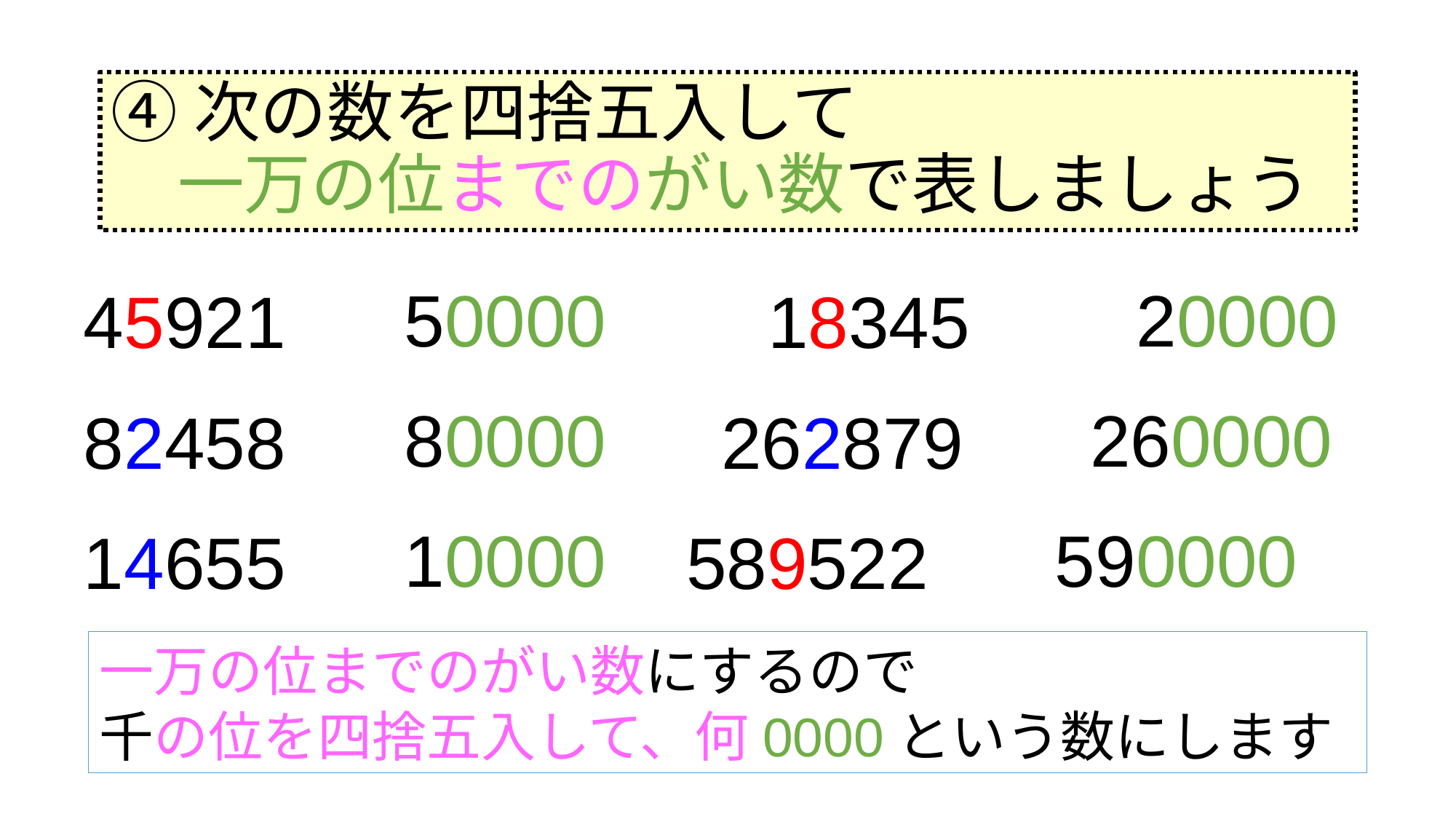

# ④次の数を四捨五入して 　一万の位までのがい数で表しましょう
50000
20000
45921
18345
80000
260000
82458
262879
10000
590000
14655
589522
一万の位までのがい数にするので
千の位を四捨五入して、何0000という数にします